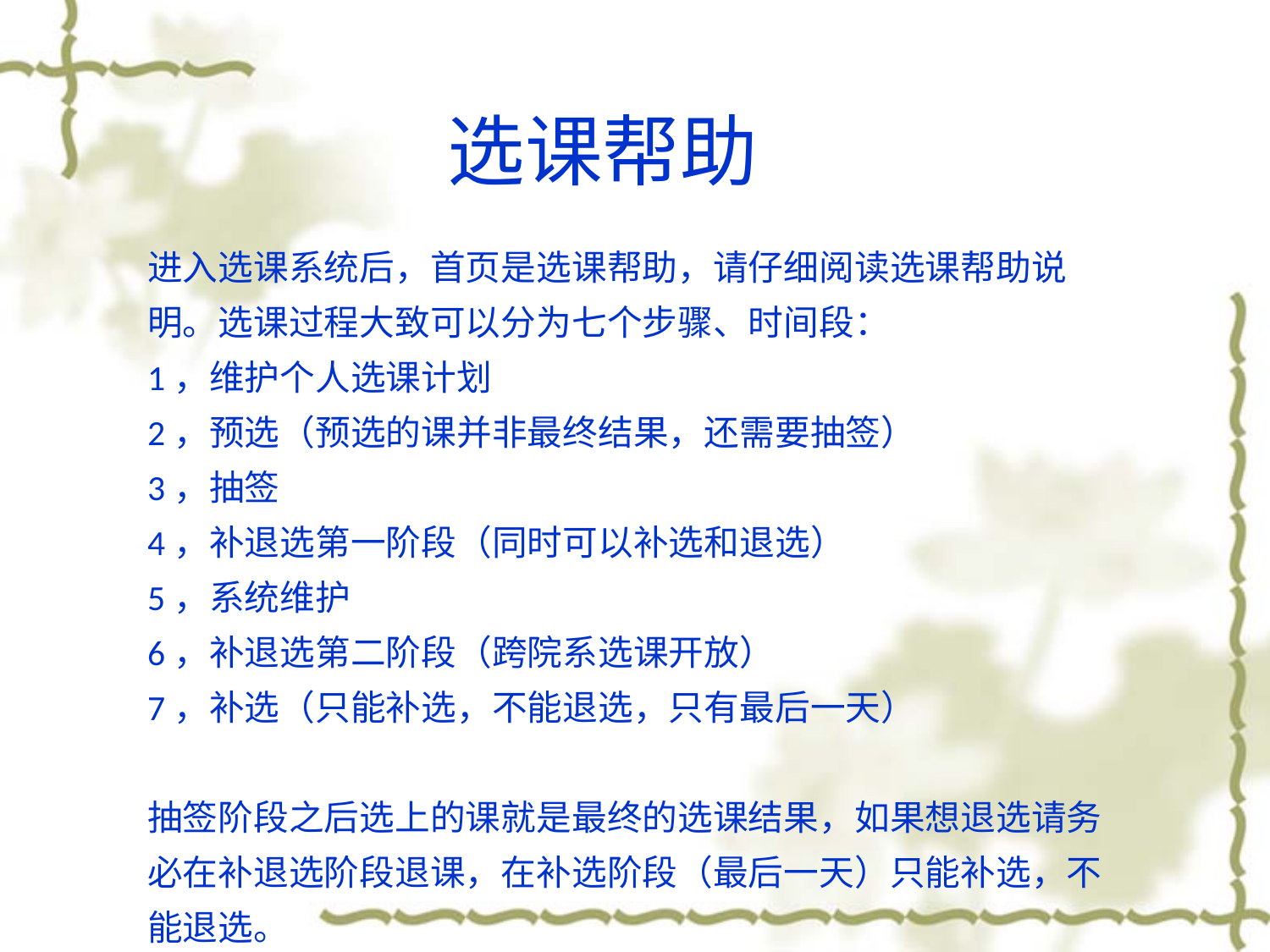

选课帮助
进入选课系统后，首页是选课帮助，请仔细阅读选课帮助说明。选课过程大致可以分为七个步骤、时间段：
1，维护个人选课计划
2，预选（预选的课并非最终结果，还需要抽签）
3，抽签
4，补退选第一阶段（同时可以补选和退选）
5，系统维护
6，补退选第二阶段（跨院系选课开放）
7，补选（只能补选，不能退选，只有最后一天）

抽签阶段之后选上的课就是最终的选课结果，如果想退选请务必在补退选阶段退课，在补选阶段（最后一天）只能补选，不能退选。